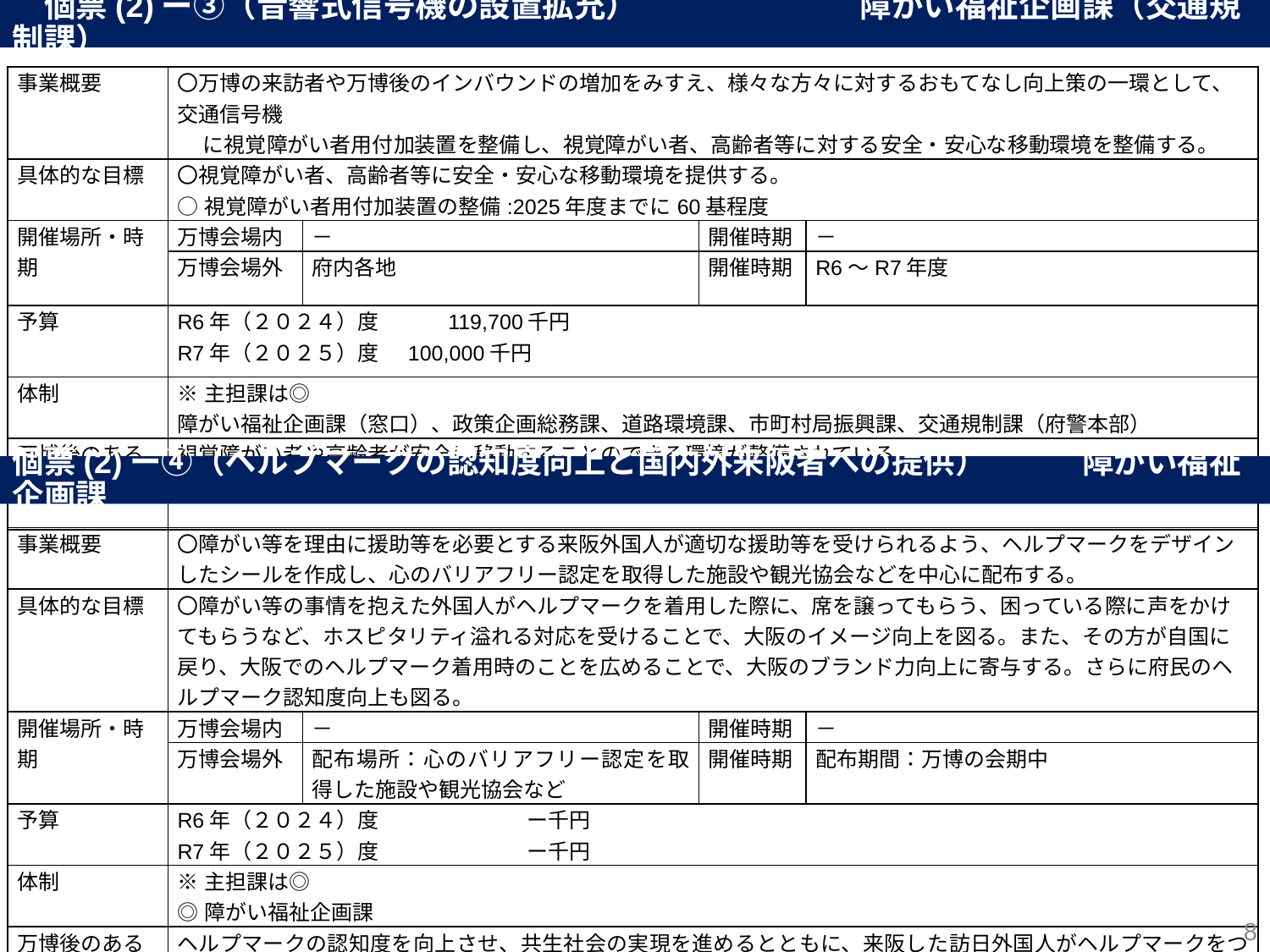

個票(2)ー③（音響式信号機の設置拡充）　　　　　　　障がい福祉企画課（交通規制課）
| 事業概要 | 〇万博の来訪者や万博後のインバウンドの増加をみすえ、様々な方々に対するおもてなし向上策の一環として、交通信号機 　 に視覚障がい者用付加装置を整備し、視覚障がい者、高齢者等に対する安全・安心な移動環境を整備する。 |  |  |  |
| --- | --- | --- | --- | --- |
| 具体的な目標 | 〇視覚障がい者、高齢者等に安全・安心な移動環境を提供する。 ○視覚障がい者用付加装置の整備:2025年度までに60基程度 |  |  |  |
| 開催場所・時期 | 万博会場内 | － | 開催時期 | － |
|  | 万博会場外 | 府内各地 | 開催時期 | R6～R7年度 |
| 予算 | R6年（２０２４）度　　　119,700千円 R7年（２０２５）度 100,000千円 | R5年度　15,213千円 R6年度　24,068千円 R7年度　　　　　　　　千円 |  |  |
| 体制 | ※主担課は◎ 障がい福祉企画課（窓口）、政策企画総務課、道路環境課、市町村局振興課、交通規制課（府警本部） | ※主担課は◎ ◎障がい福祉室自立支援課 |  |  |
| 万博後のあるべき姿 | 視覚障がい者や高齢者が安全に移動することのできる環境が整備されている。 ※令和８年３月末：60基設置済 |  |  |  |
個票(2)ー④（ヘルプマークの認知度向上と国内外来阪者への提供）　　　障がい福祉企画課
| 事業概要 | 〇障がい等を理由に援助等を必要とする来阪外国人が適切な援助等を受けられるよう、ヘルプマークをデザインしたシールを作成し、心のバリアフリー認定を取得した施設や観光協会などを中心に配布する。 |  |  |  |
| --- | --- | --- | --- | --- |
| 具体的な目標 | 〇障がい等の事情を抱えた外国人がヘルプマークを着用した際に、席を譲ってもらう、困っている際に声をかけてもらうなど、ホスピタリティ溢れる対応を受けることで、大阪のイメージ向上を図る。また、その方が自国に戻り、大阪でのヘルプマーク着用時のことを広めることで、大阪のブランド力向上に寄与する。さらに府民のヘルプマーク認知度向上も図る。 |  |  |  |
| 開催場所・時期 | 万博会場内 | － | 開催時期 | － |
|  | 万博会場外 | 配布場所：心のバリアフリー認定を取得した施設や観光協会など | 開催時期 | 配布期間：万博の会期中 |
| 予算 | R6年（２０２４）度　　　　　　　ー千円 R7年（２０２５）度　　　　　　　ー千円 | R5年度　15,213千円 R6年度　24,068千円 R7年度　　　　　　　　千円 |  |  |
| 体制 | ※主担課は◎ ◎障がい福祉企画課 | ※主担課は◎ ◎障がい福祉室自立支援課 |  |  |
| 万博後のあるべき姿 | ヘルプマークの認知度を向上させ、共生社会の実現を進めるとともに、来阪した訪日外国人がヘルプマークをつけることによって実際に車内で席を譲ってもらったり、困っているときに声をかけてもらったりすることで、大阪府のイメージが向上している。 ※来阪外国人向けヘルプマークを１万部作成・万博会場等23カ所で配布 |  |  |  |
8